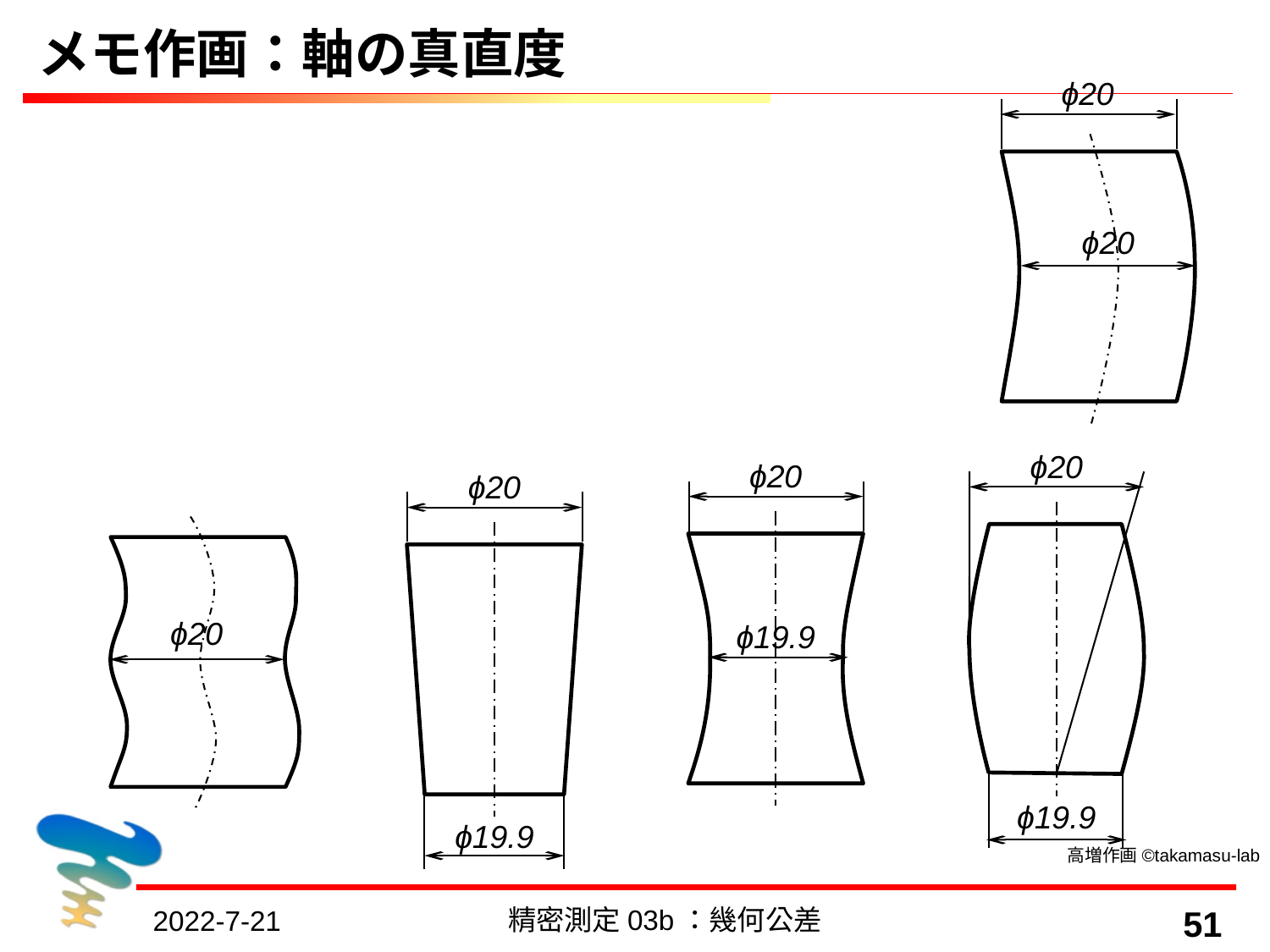

# メモ作画：軸の真直度
ϕ20

ϕ20
ϕ20

ϕ19.9
ϕ20

ϕ19.9
ϕ20

ϕ19.9

ϕ20
高増作画©takamasu-lab
精密測定03b：幾何公差
51
2022-7-21